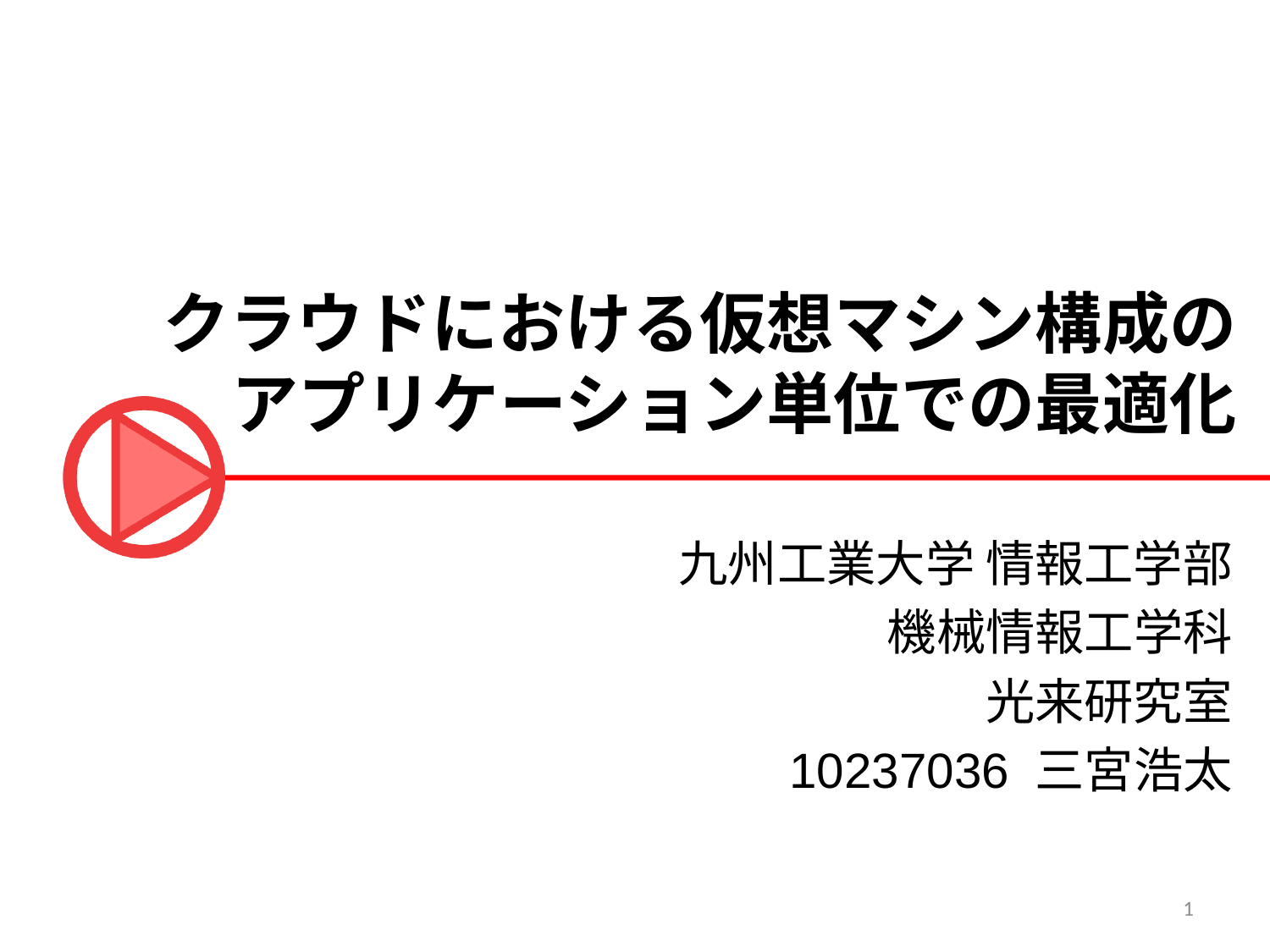

# クラウドにおける仮想マシン構成の アプリケーション単位での最適化
九州工業大学 情報工学部
機械情報工学科
光来研究室
10237036 三宮浩太
1